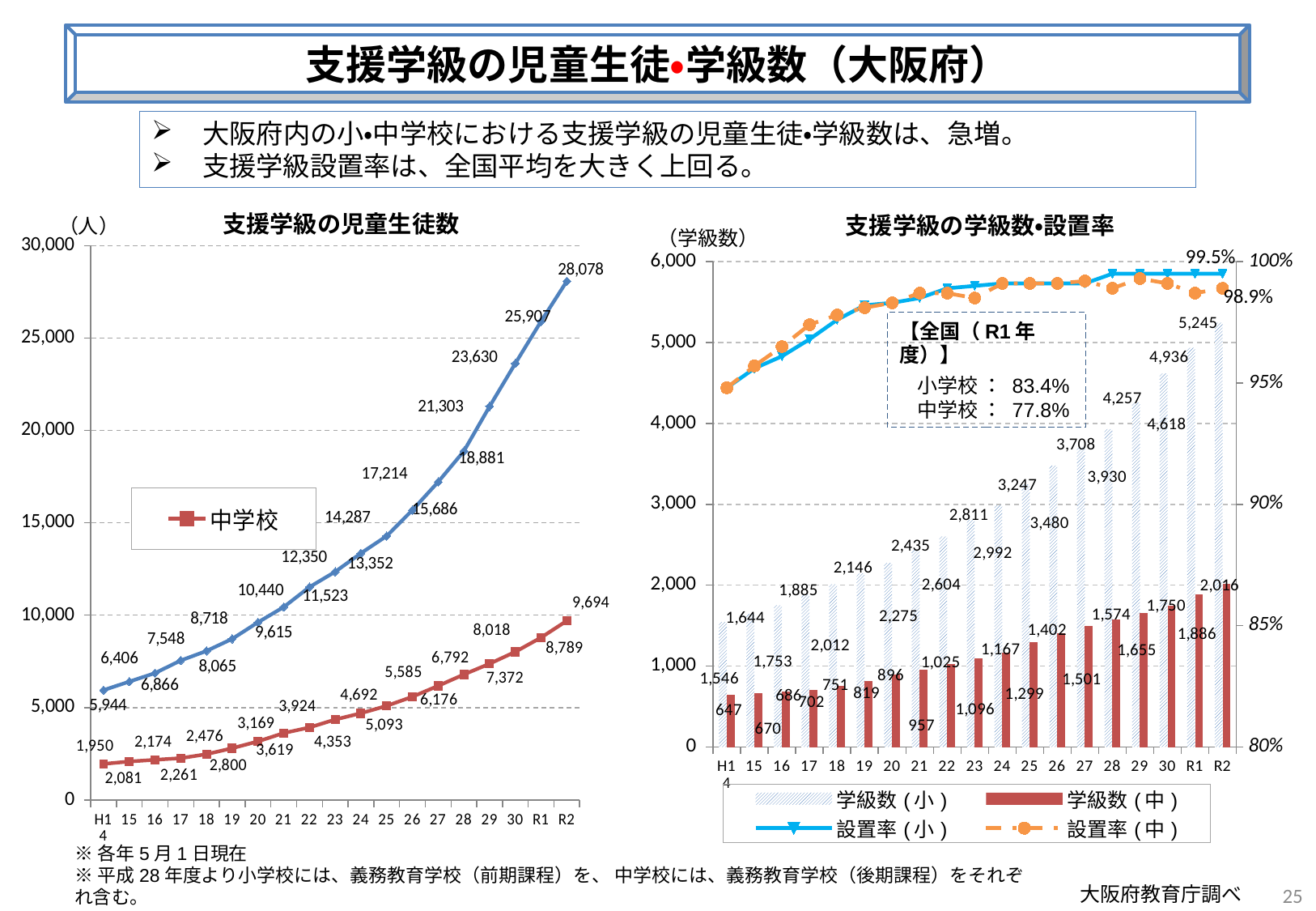

支援学級の児童生徒・学級数（大阪府）
　大阪府内の小・中学校における支援学級の児童生徒・学級数は、急増。
　支援学級設置率は、全国平均を大きく上回る。
支援学級の児童生徒数
支援学級の学級数・設置率
（人）
（学級数）

### Chart

| Category | 中学校 | 小学校 |
|---|---|---|
| H14 | 1950.0 | 5944.0 |
| 15 | 2081.0 | 6406.0 |
| 16 | 2174.0 | 6866.0 |
| 17 | 2261.0 | 7548.0 |
| 18 | 2476.0 | 8065.0 |
| 19 | 2800.0 | 8718.0 |
| 20 | 3169.0 | 9615.0 |
| 21 | 3619.0 | 10440.0 |
| 22 | 3924.0 | 11523.0 |
| 23 | 4353.0 | 12350.0 |
| 24 | 4692.0 | 13352.0 |
| 25 | 5093.0 | 14287.0 |
| 26 | 5585.0 | 15686.0 |
| 27 | 6176.0 | 17214.0 |
| 28 | 6792.0 | 18881.0 |
| 29 | 7372.0 | 21303.0 |
| 30 | 8018.0 | 23630.0 |
| R1 | 8789.0 | 25907.0 |
| R2 | 9694.0 | 28078.0 |

### Chart

| Category | 学級数(小) | 学級数(中) | 設置率(小) | 設置率(中) |
|---|---|---|---|---|
| H14 | 1546.0 | 647.0 | 0.948 | 0.948 |
| 15 | 1644.0 | 670.0 | 0.956 | 0.957 |
| 16 | 1753.0 | 686.0 | 0.961 | 0.965 |
| 17 | 1885.0 | 702.0 | 0.968 | 0.974 |
| 18 | 2012.0 | 751.0 | 0.976 | 0.978 |
| 19 | 2146.0 | 819.0 | 0.982 | 0.981 |
| 20 | 2275.0 | 896.0 | 0.983 | 0.983 |
| 21 | 2435.0 | 957.0 | 0.985 | 0.987 |
| 22 | 2604.0 | 1025.0 | 0.989 | 0.987 |
| 23 | 2811.0 | 1096.0 | 0.99 | 0.985 |
| 24 | 2992.0 | 1167.0 | 0.991 | 0.991 |
| 25 | 3247.0 | 1299.0 | 0.991 | 0.991 |
| 26 | 3480.0 | 1402.0 | 0.991 | 0.991 |
| 27 | 3708.0 | 1501.0 | 0.991 | 0.992 |
| 28 | 3930.0 | 1574.0 | 0.995 | 0.989 |
| 29 | 4257.0 | 1655.0 | 0.995 | 0.993 |
| 30 | 4618.0 | 1750.0 | 0.995 | 0.991 |
| R1 | 4936.0 | 1886.0 | 0.995 | 0.987 |
| R2 | 5245.0 | 2016.0 | 0.995 | 0.989 |
【全国（R1年度）】

   小学校 ： 83.4%
   中学校 ： 77.8%
※各年5月1日現在
※平成28年度より小学校には、義務教育学校（前期課程）を、 中学校には、義務教育学校（後期課程）をそれぞれ含む。
25
大阪府教育庁調べ